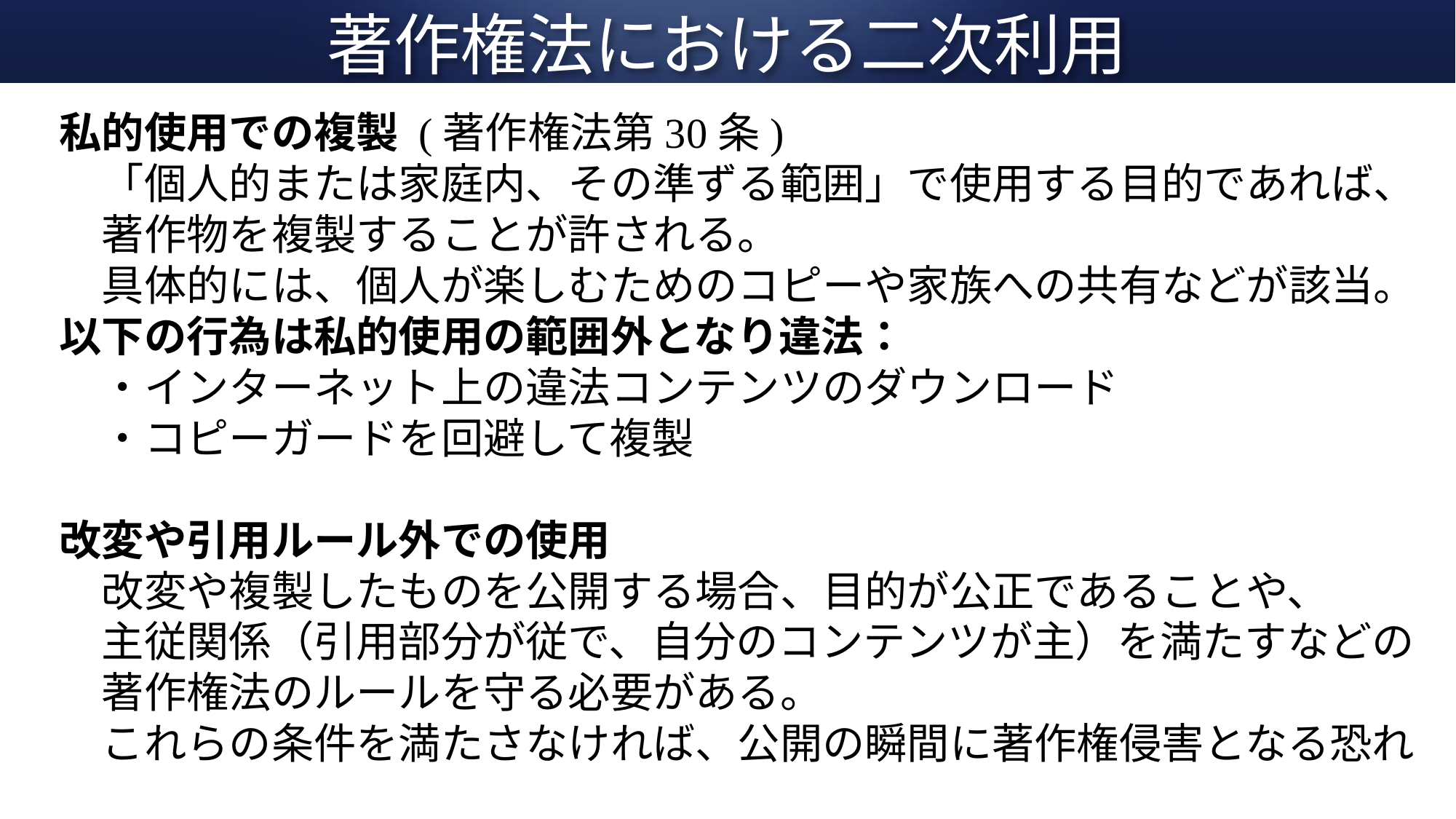

# 著作権法における二次利用
私的使用での複製 (著作権法第30条)
　「個人的または家庭内、その準ずる範囲」で使用する目的であれば、
　著作物を複製することが許される。
　具体的には、個人が楽しむためのコピーや家族への共有などが該当。
以下の行為は私的使用の範囲外となり違法：
　・インターネット上の違法コンテンツのダウンロード
　・コピーガードを回避して複製

改変や引用ルール外での使用
　改変や複製したものを公開する場合、目的が公正であることや、
　主従関係（引用部分が従で、自分のコンテンツが主）を満たすなどの
　著作権法のルールを守る必要がある。
　これらの条件を満たさなければ、公開の瞬間に著作権侵害となる恐れ